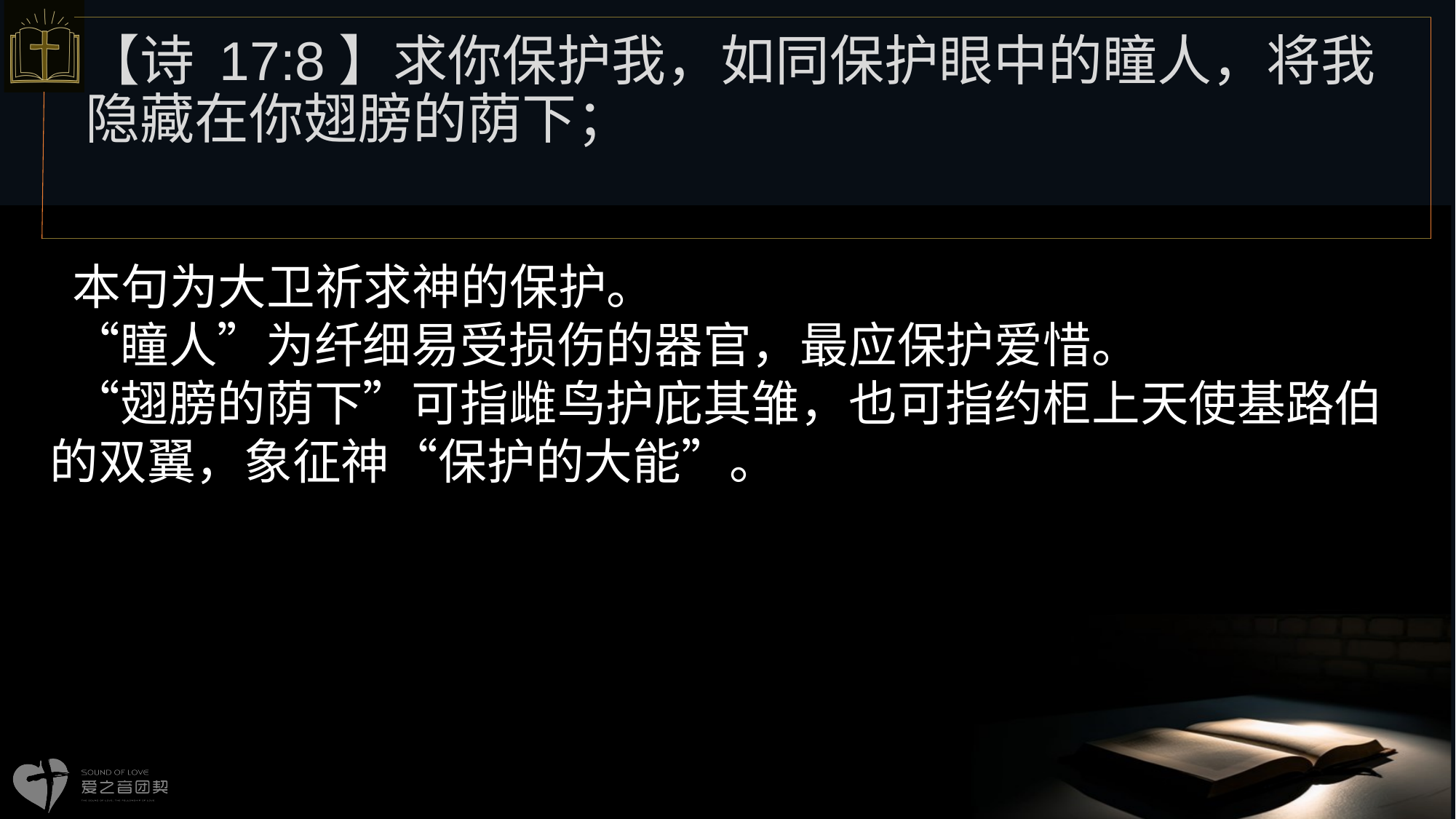

【诗 17:8】求你保护我，如同保护眼中的瞳人，将我隐藏在你翅膀的荫下；
# 本句为大卫祈求神的保护。 “瞳人”为纤细易受损伤的器官，最应保护爱惜。 “翅膀的荫下”可指雌鸟护庇其雏，也可指约柜上天使基路伯的双翼，象征神“保护的大能”。